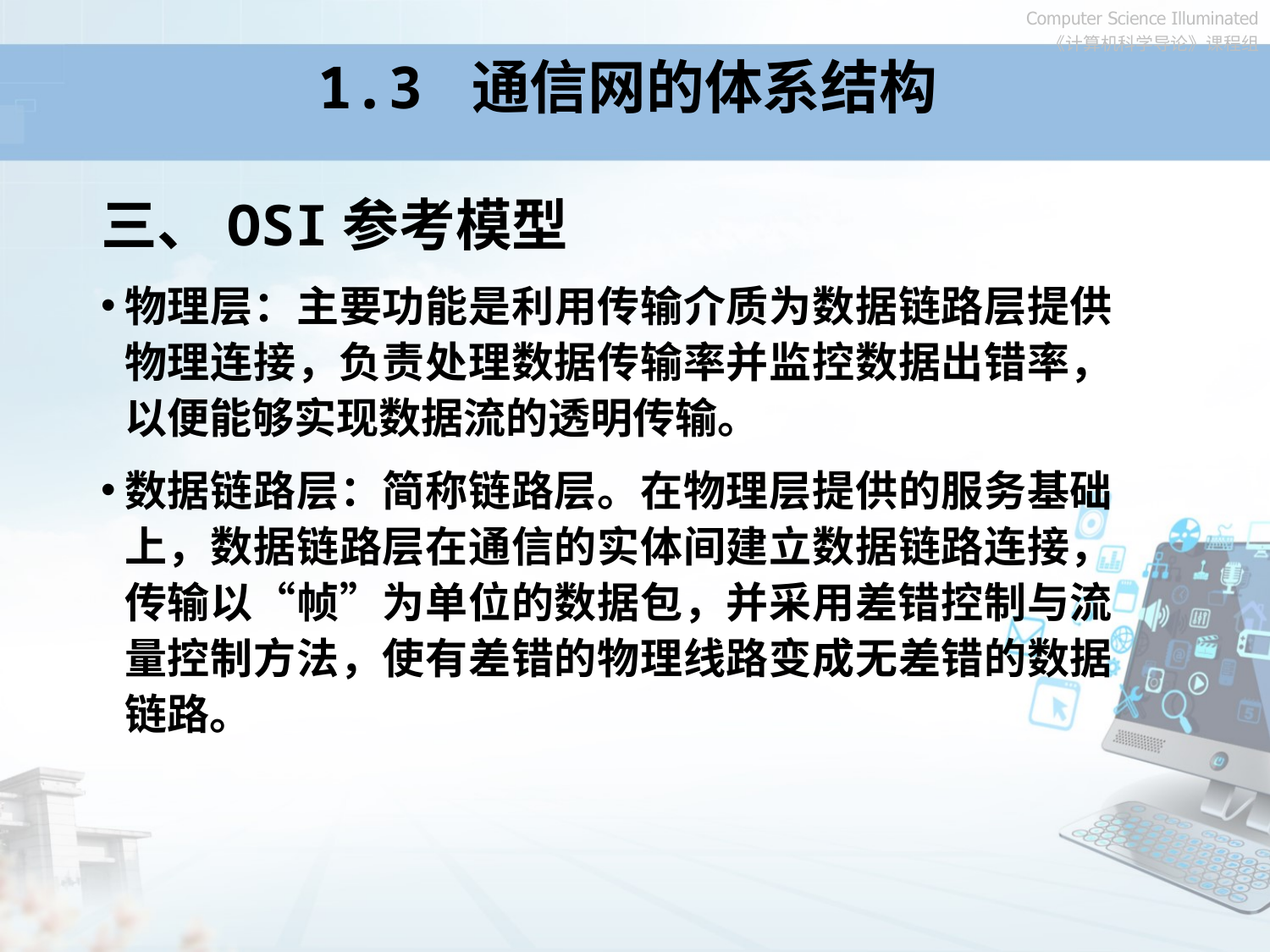

# 1.3 通信网的体系结构
三、OSI参考模型
物理层：主要功能是利用传输介质为数据链路层提供物理连接，负责处理数据传输率并监控数据出错率，以便能够实现数据流的透明传输。
数据链路层：简称链路层。在物理层提供的服务基础上，数据链路层在通信的实体间建立数据链路连接，传输以“帧”为单位的数据包，并采用差错控制与流量控制方法，使有差错的物理线路变成无差错的数据链路。